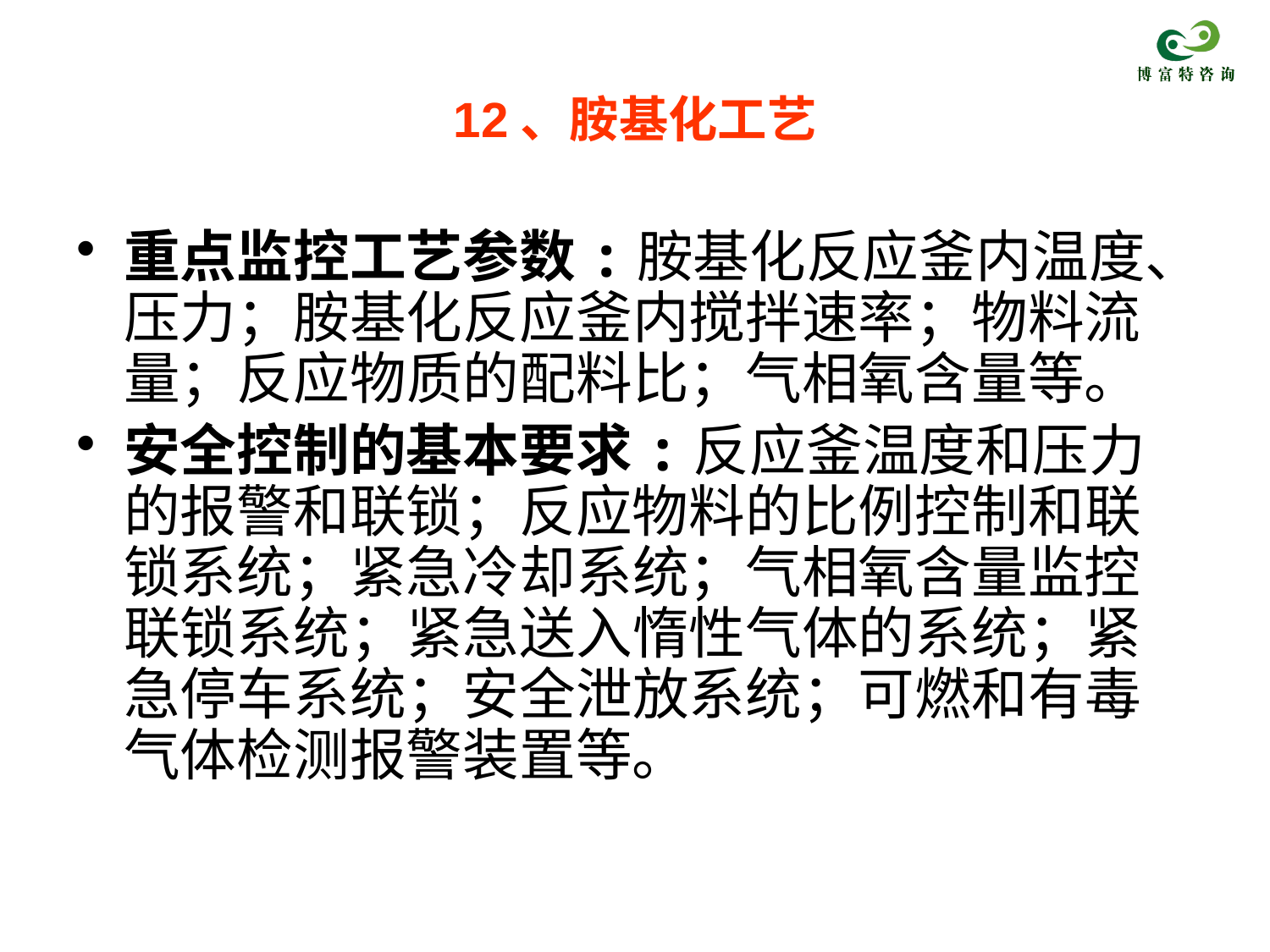

# 12、胺基化工艺
重点监控工艺参数:胺基化反应釜内温度、压力；胺基化反应釜内搅拌速率；物料流量；反应物质的配料比；气相氧含量等。
安全控制的基本要求:反应釜温度和压力的报警和联锁；反应物料的比例控制和联锁系统；紧急冷却系统；气相氧含量监控联锁系统；紧急送入惰性气体的系统；紧急停车系统；安全泄放系统；可燃和有毒气体检测报警装置等。